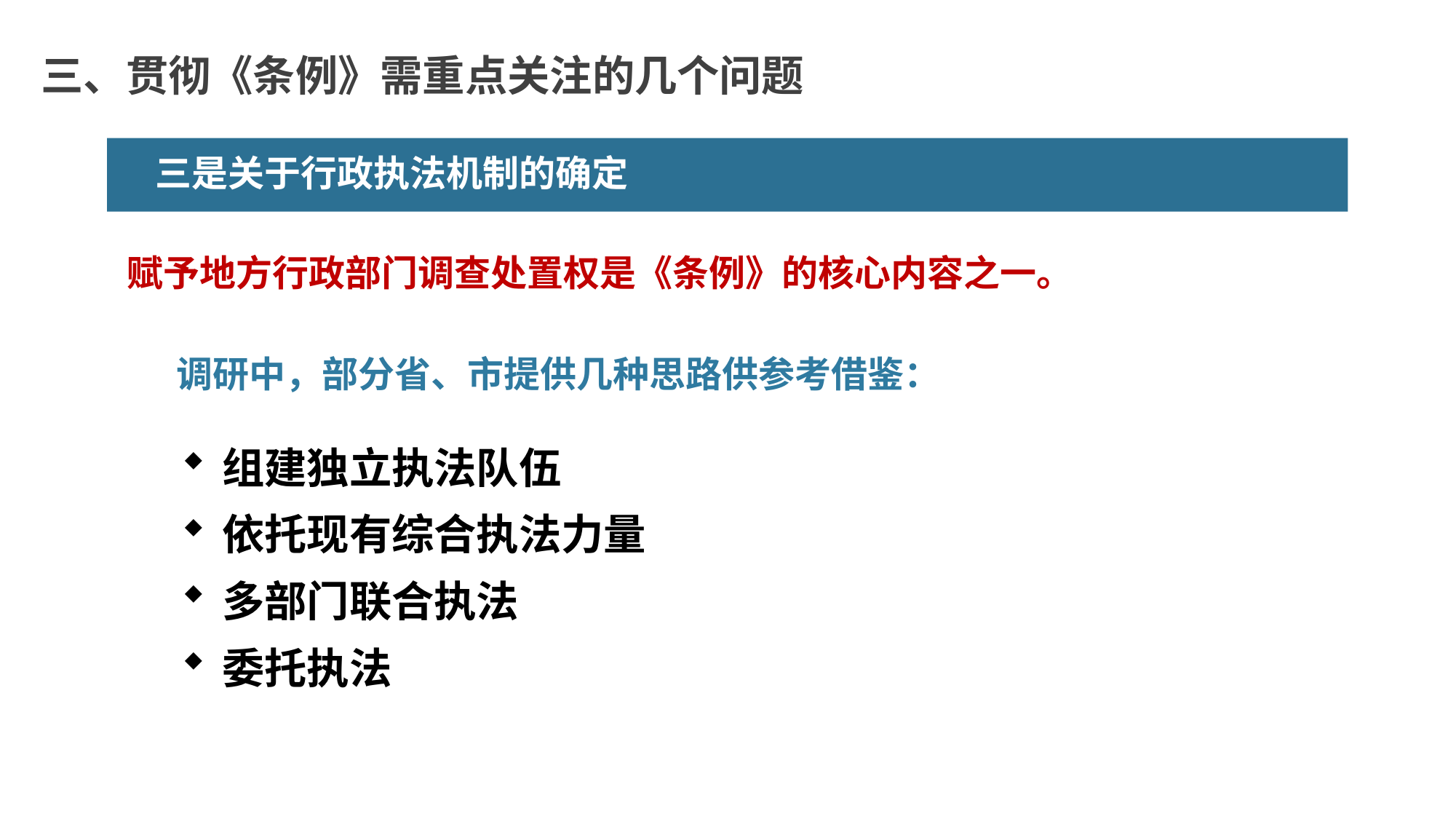

三、贯彻《条例》需重点关注的几个问题
三是关于行政执法机制的确定

赋予地方行政部门调查处置权是《条例》的核心内容之一。

     调研中，部分省、市提供几种思路供参考借鉴：

组建独立执法队伍
依托现有综合执法力量
多部门联合执法
委托执法